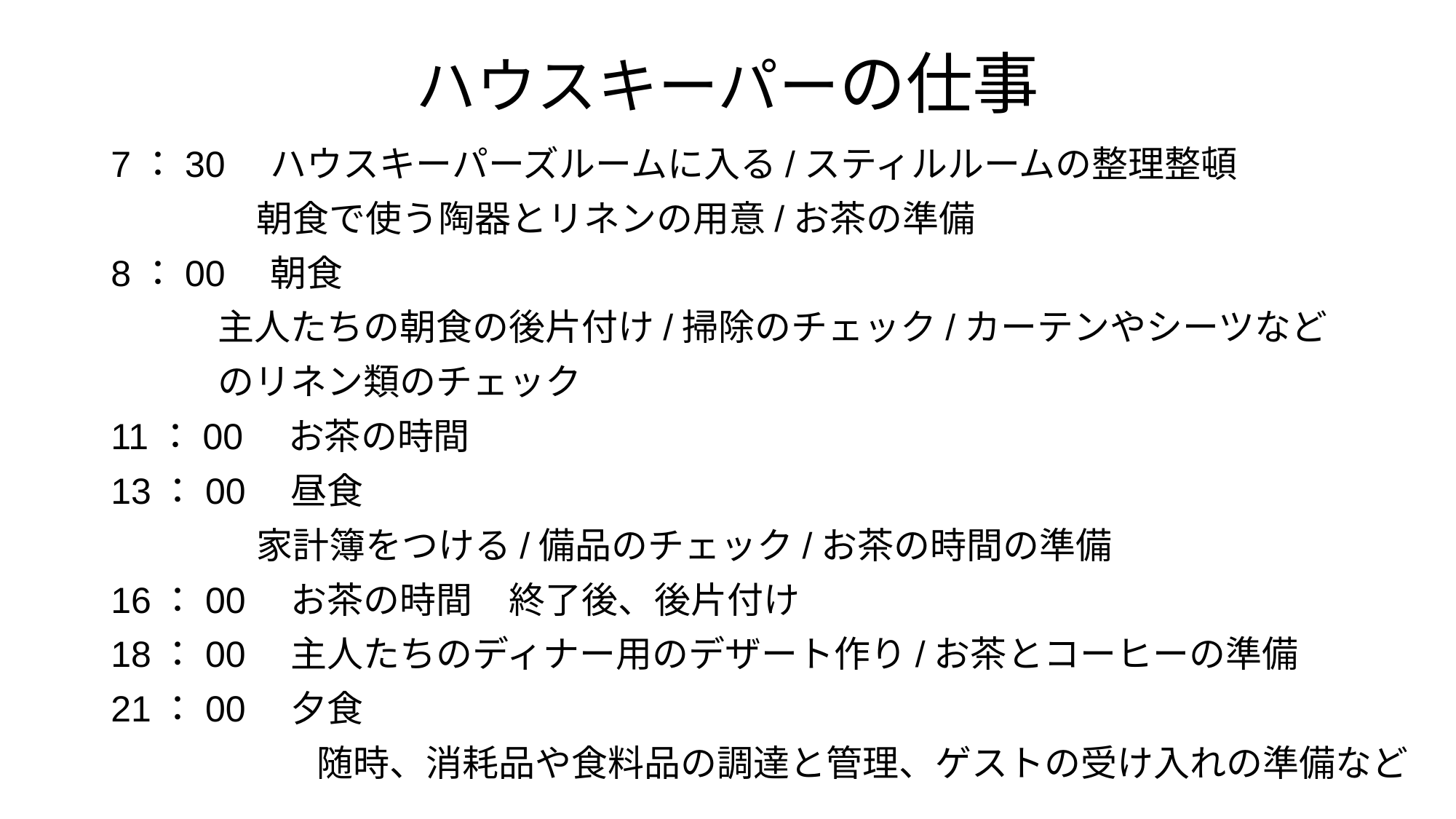

# ハウスキーパーの仕事
7：30　ハウスキーパーズルームに入る/スティルルームの整理整頓
　　　　朝食で使う陶器とリネンの用意/お茶の準備
8：00　朝食
            主人たちの朝食の後片付け/掃除のチェック/カーテンやシーツなど
            のリネン類のチェック
11：00　お茶の時間
13：00　昼食
　　　　家計簿をつける/備品のチェック/お茶の時間の準備
16：00　お茶の時間　終了後、後片付け
18：00　主人たちのディナー用のデザート作り/お茶とコーヒーの準備
21：00　夕食
随時、消耗品や食料品の調達と管理、ゲストの受け入れの準備など